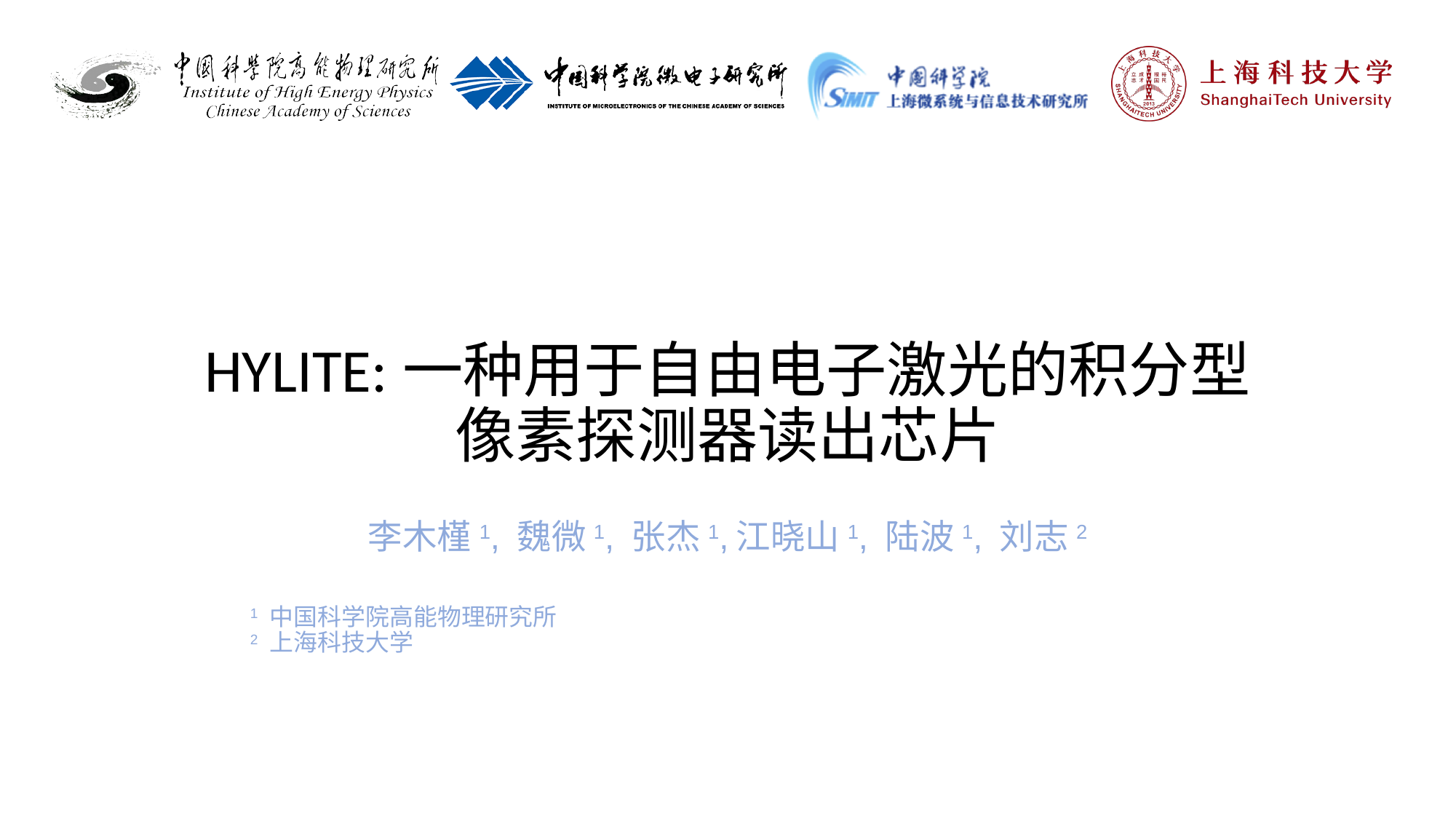

# HYLITE:一种用于自由电子激光的积分型像素探测器读出芯片
李木槿1, 魏微1, 张杰1,江晓山1, 陆波1, 刘志2

1 中国科学院高能物理研究所
2 上海科技大学